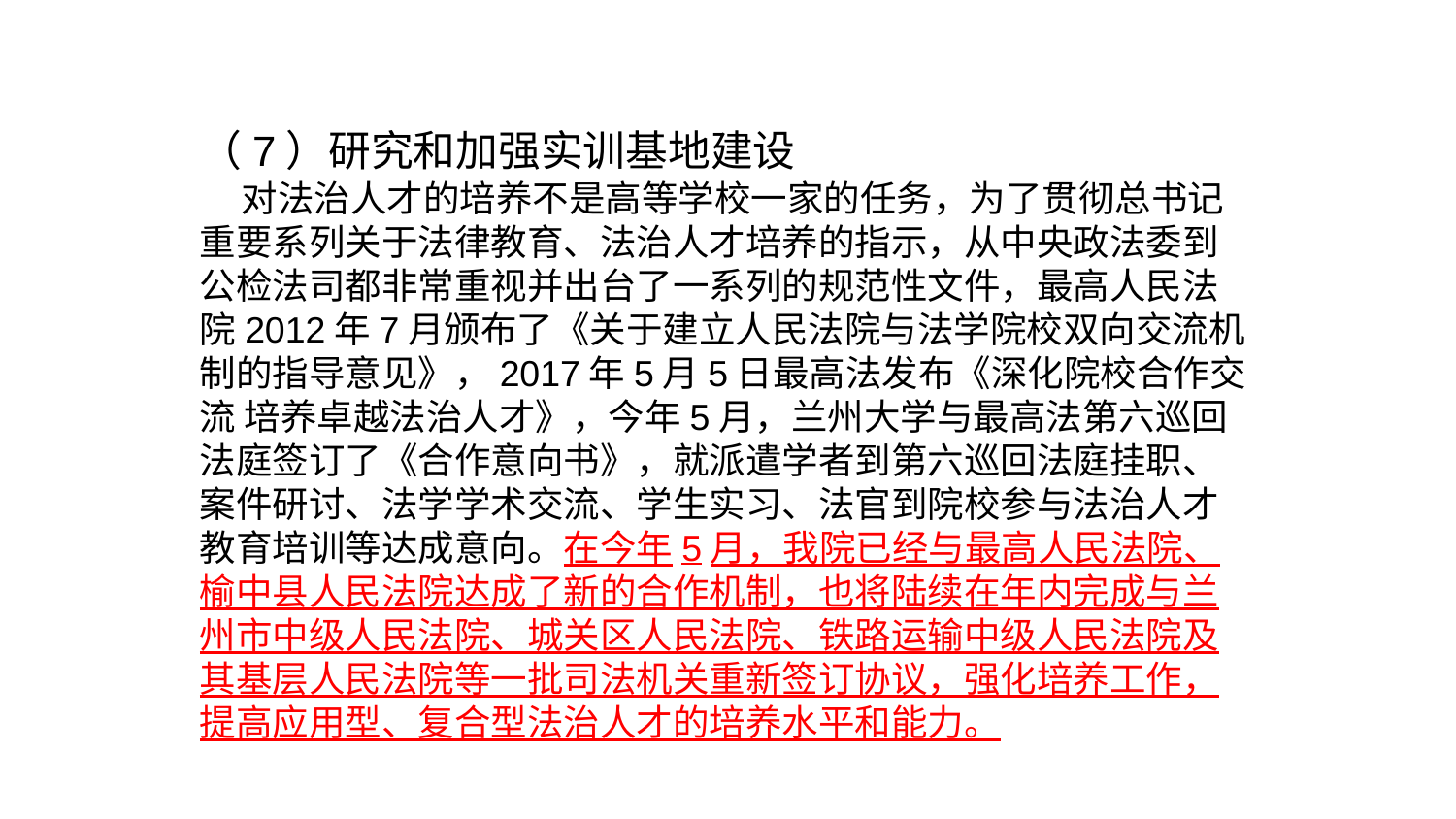

（7）研究和加强实训基地建设
    对法治人才的培养不是高等学校一家的任务，为了贯彻总书记重要系列关于法律教育、法治人才培养的指示，从中央政法委到公检法司都非常重视并出台了一系列的规范性文件，最高人民法院2012年7月颁布了《关于建立人民法院与法学院校双向交流机制的指导意见》，2017年5月5日最高法发布《深化院校合作交流 培养卓越法治人才》，今年5月，兰州大学与最高法第六巡回法庭签订了《合作意向书》，就派遣学者到第六巡回法庭挂职、案件研讨、法学学术交流、学生实习、法官到院校参与法治人才教育培训等达成意向。在今年5月，我院已经与最高人民法院、榆中县人民法院达成了新的合作机制，也将陆续在年内完成与兰州市中级人民法院、城关区人民法院、铁路运输中级人民法院及其基层人民法院等一批司法机关重新签订协议，强化培养工作，提高应用型、复合型法治人才的培养水平和能力。